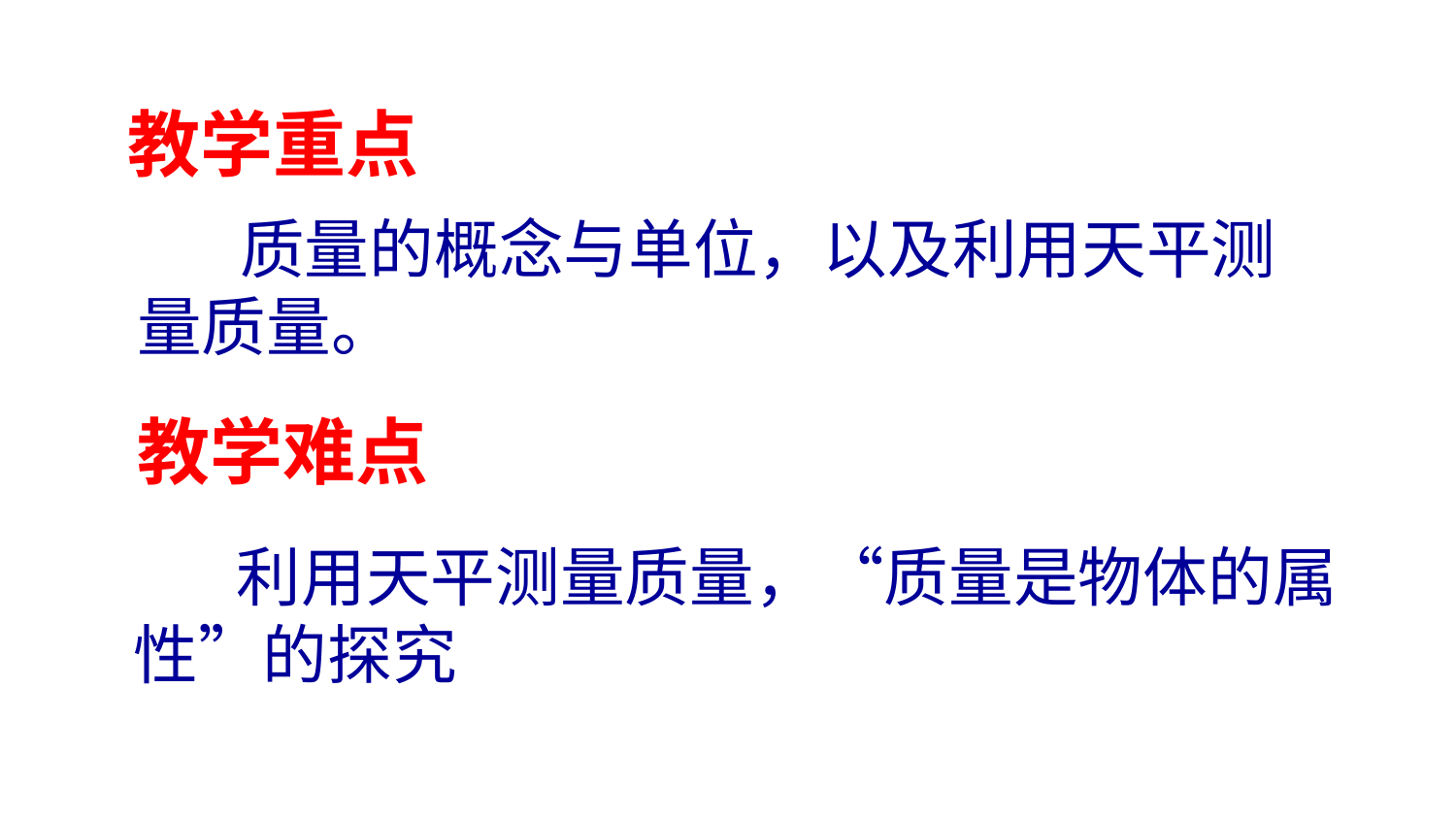

教学重点
      质量的概念与单位，以及利用天平测量质量。
教学难点
      利用天平测量质量，“质量是物体的属性”的探究